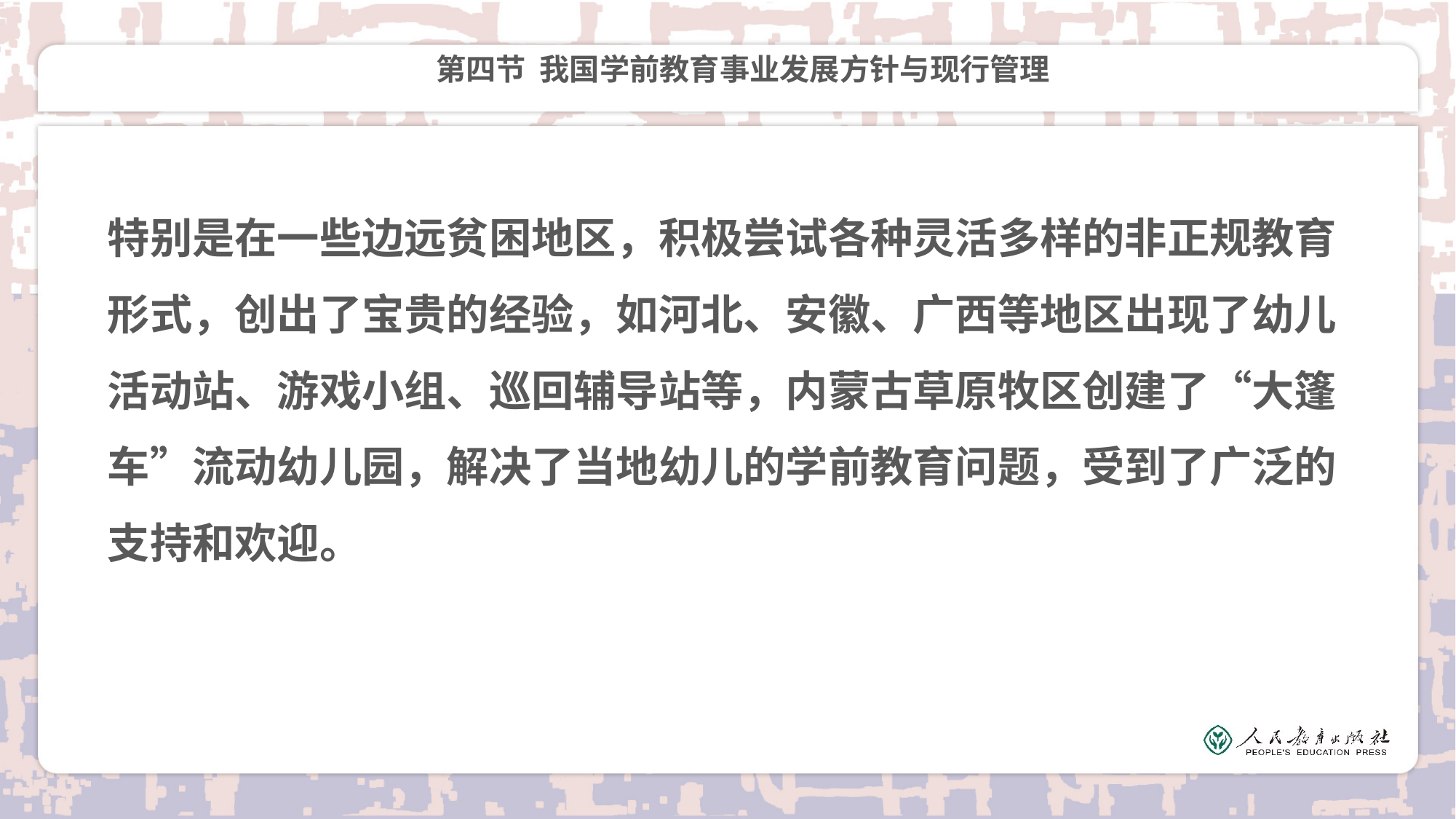

# 第四节  我国学前教育事业发展方针与现行管理
特别是在一些边远贫困地区，积极尝试各种灵活多样的非正规教育形式，创出了宝贵的经验，如河北、安徽、广西等地区出现了幼儿活动站、游戏小组、巡回辅导站等，内蒙古草原牧区创建了“大篷车”流动幼儿园，解决了当地幼儿的学前教育问题，受到了广泛的支持和欢迎。